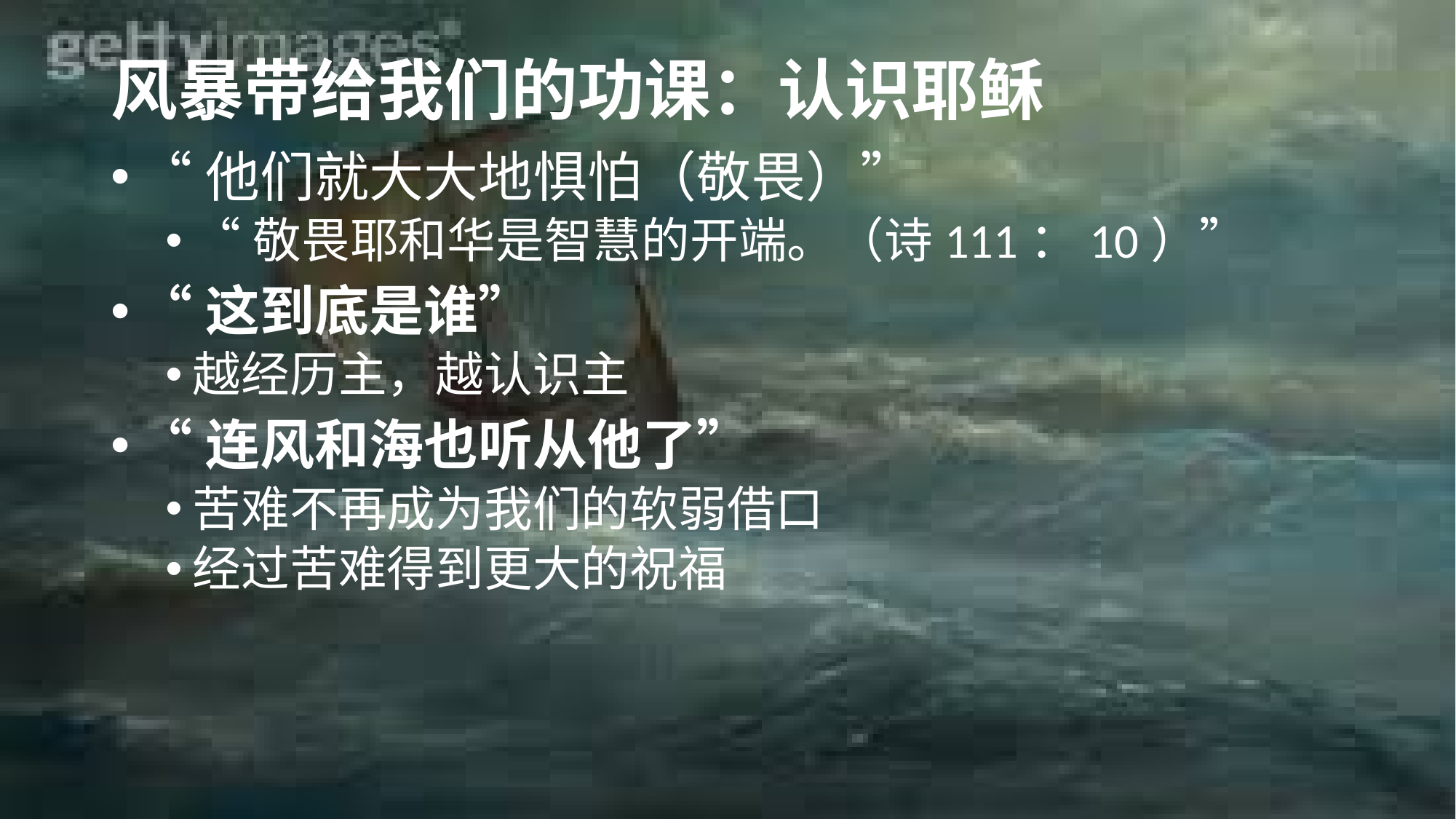

# 风暴带给我们的功课：认识耶稣
“他们就大大地惧怕（敬畏）”
“敬畏耶和华是智慧的开端。（诗111：10）”
“这到底是谁”
越经历主，越认识主
“连风和海也听从他了”
苦难不再成为我们的软弱借口
经过苦难得到更大的祝福